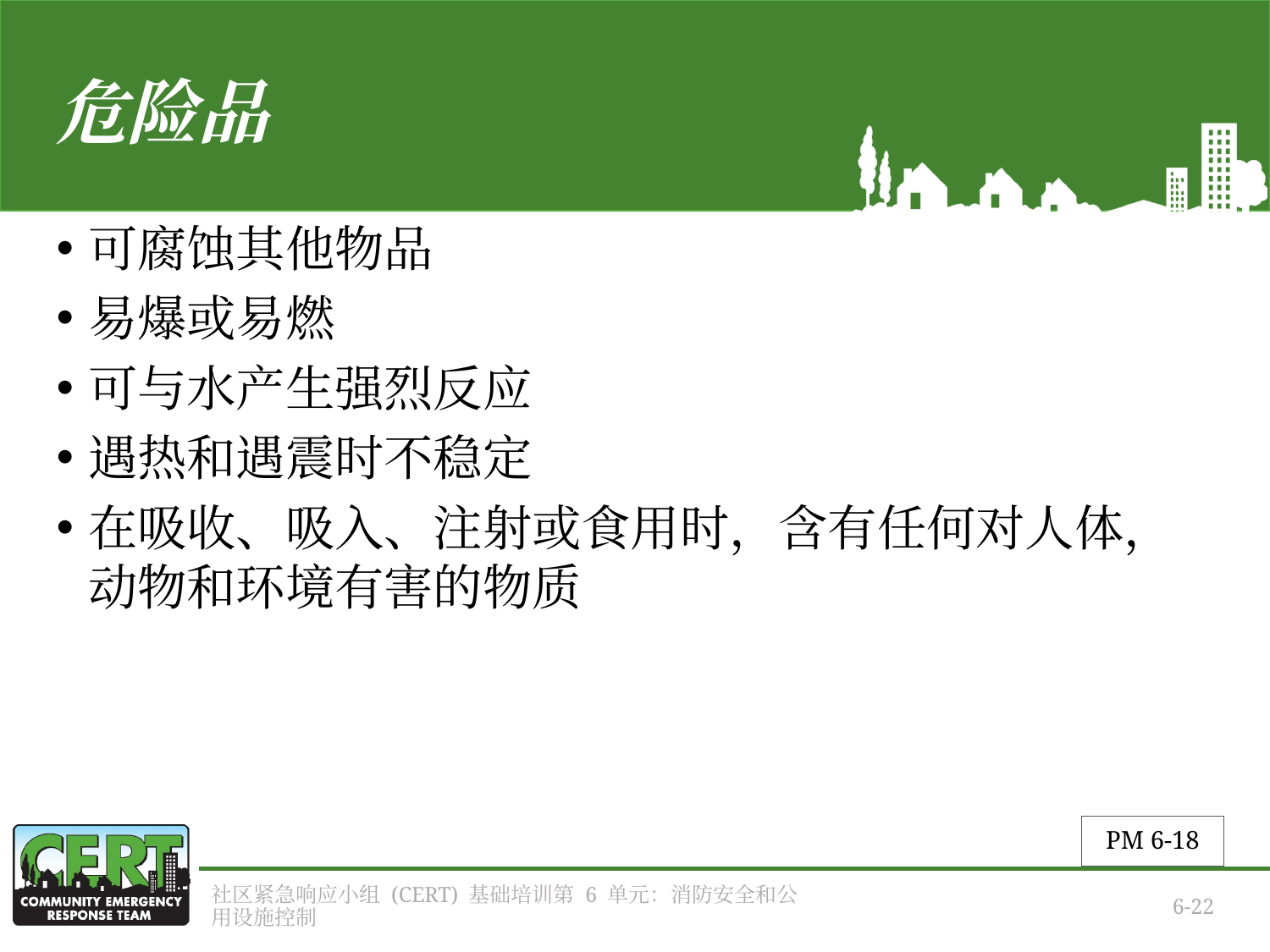

# 危险品
可腐蚀其他物品
易爆或易燃
可与水产生强烈反应
遇热和遇震时不稳定
在吸收、吸入、注射或食用时，含有任何对人体，动物和环境有害的物质
PM 6-18
社区紧急响应小组 (CERT) 基础培训第 6 单元：消防安全和公用设施控制
6-22